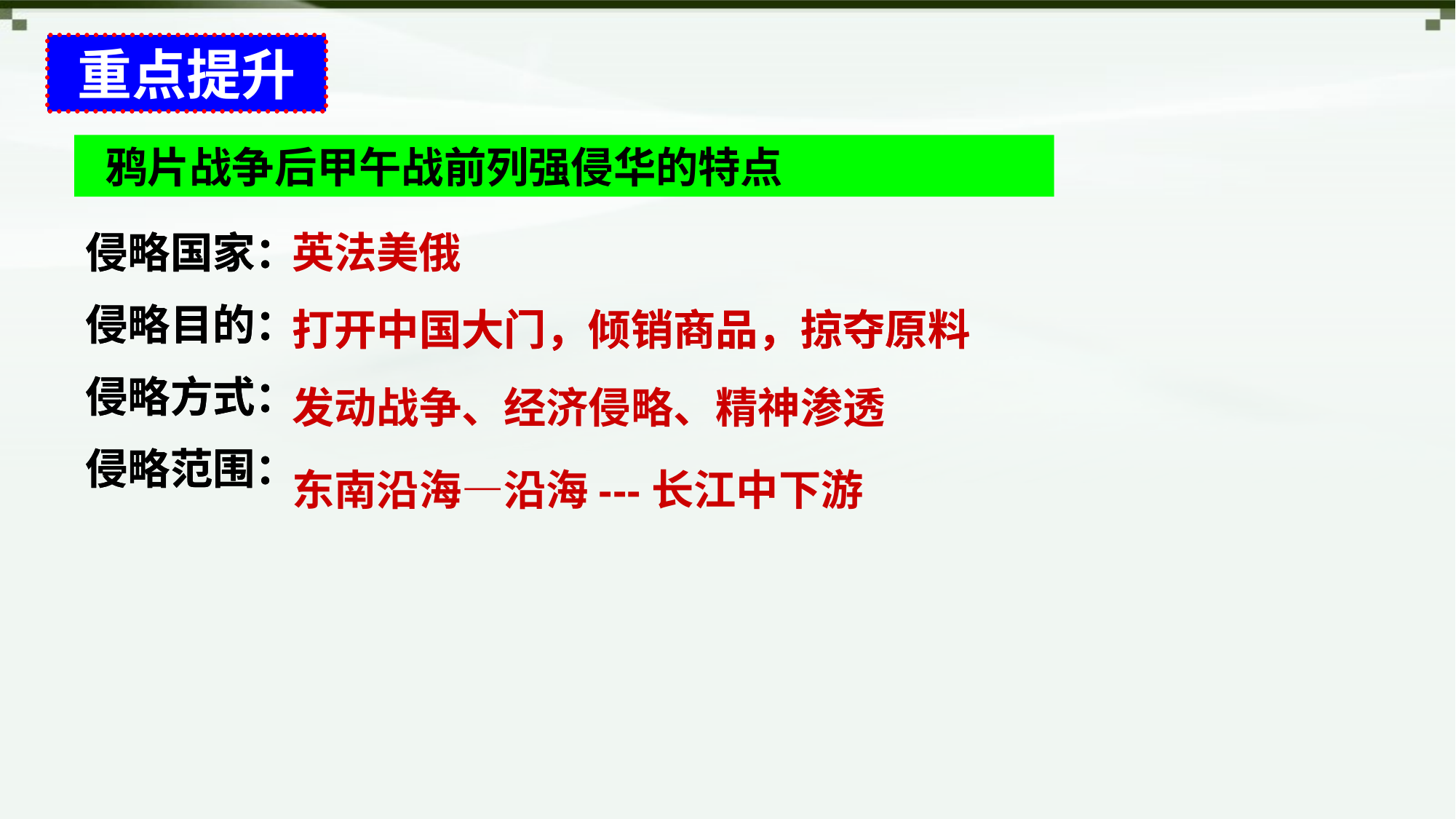

重点提升
 鸦片战争后甲午战前列强侵华的特点
侵略国家：
侵略目的：
侵略方式：
侵略范围：
英法美俄
侵略国家：
侵略目的：
侵略方式：
侵略范围：
打开中国大门，倾销商品，掠夺原料
打开中国大门，倾销商品，掠夺原料
发动战争、经济侵略、精神渗透
东南沿海—沿海---长江中下游